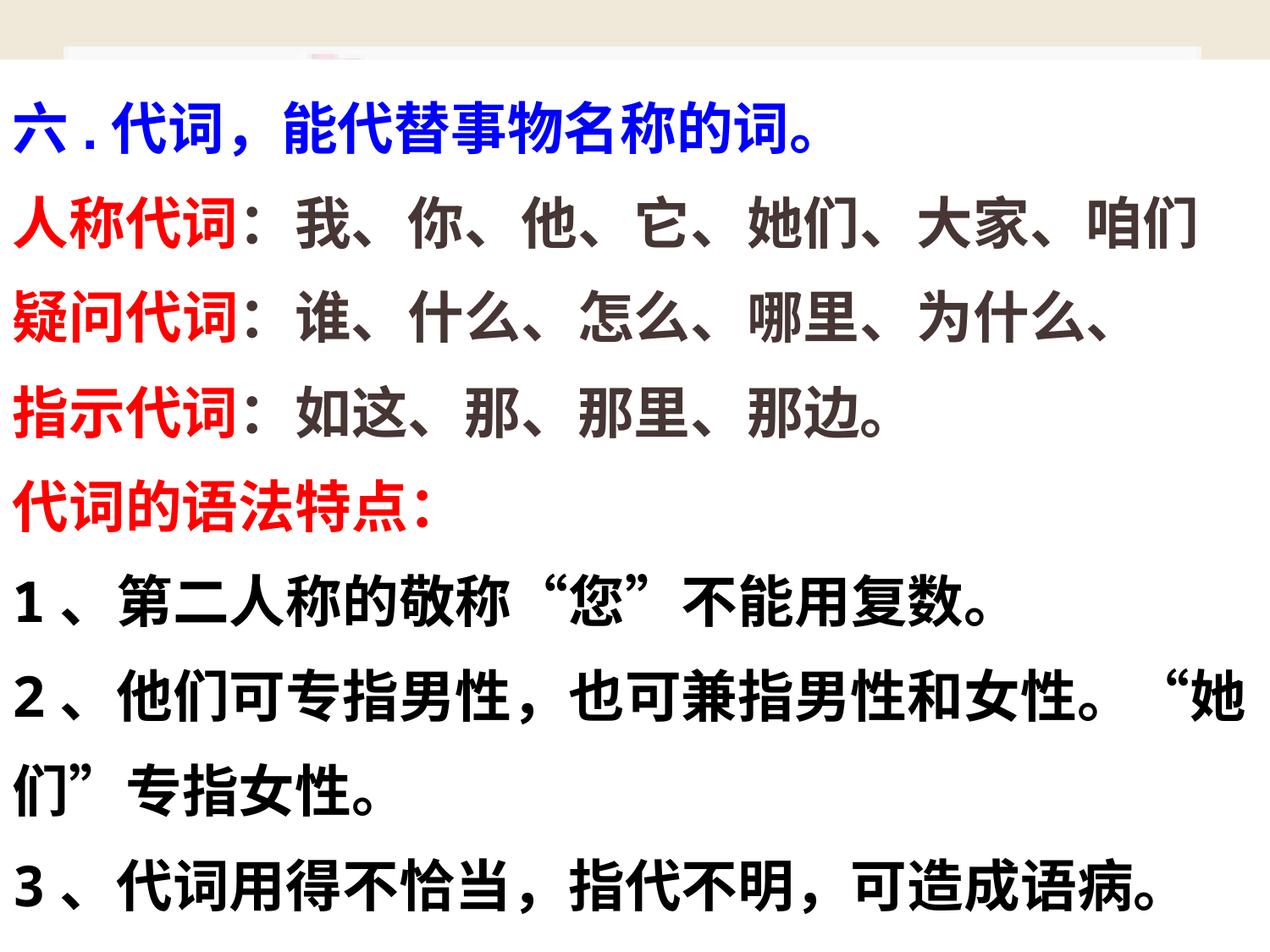

六.代词，能代替事物名称的词。
人称代词：我、你、他、它、她们、大家、咱们
疑问代词：谁、什么、怎么、哪里、为什么、
指示代词：如这、那、那里、那边。
代词的语法特点：
1、第二人称的敬称“您”不能用复数。
2、他们可专指男性，也可兼指男性和女性。“她们”专指女性。
3、代词用得不恰当，指代不明，可造成语病。